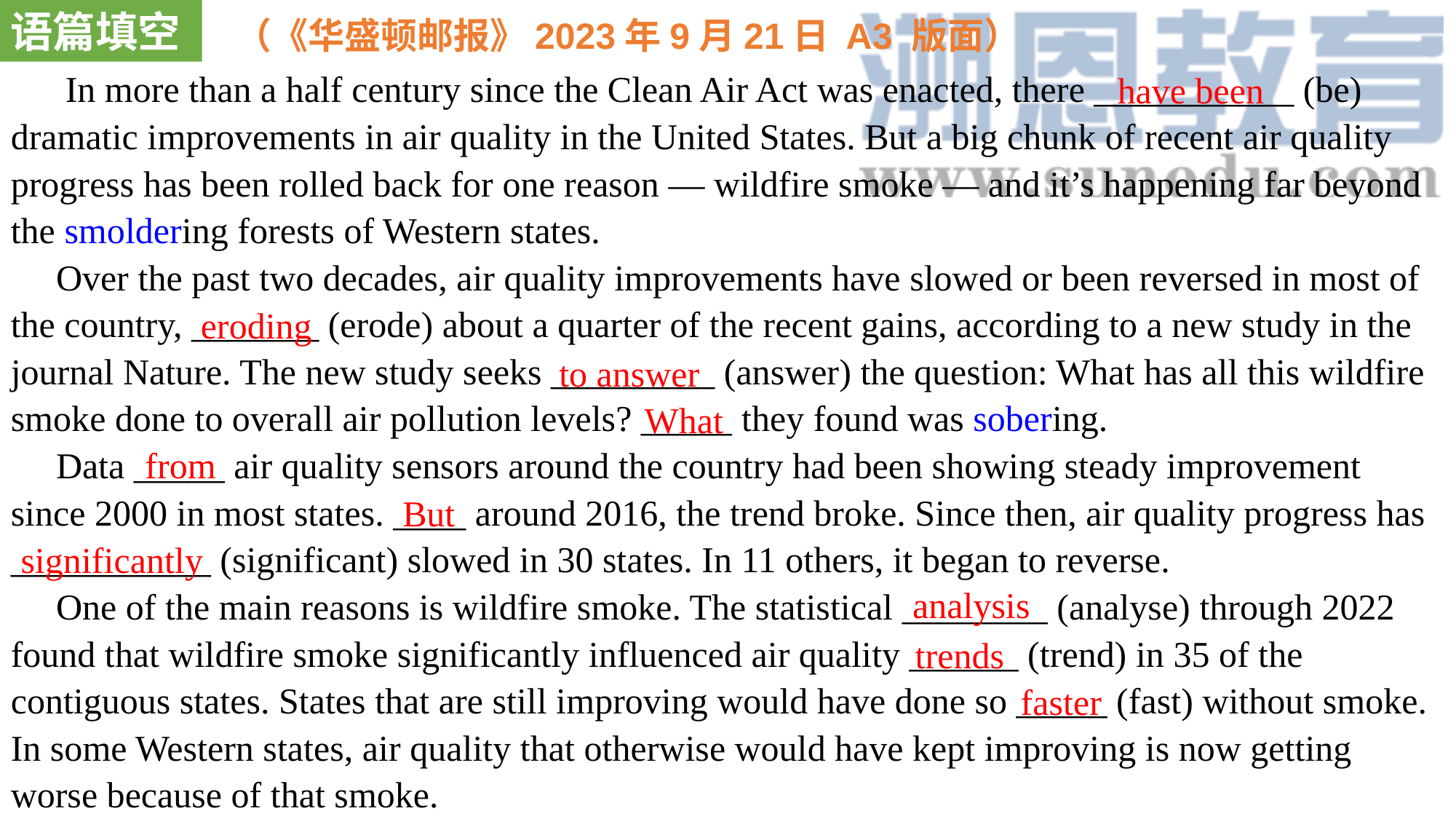

语篇填空
（《华盛顿邮报》2023年9月21日 A3 版面）
      In more than a half century since the Clean Air Act was enacted, there ___________ (be) dramatic improvements in air quality in the United States. But a big chunk of recent air quality progress has been rolled back for one reason — wildfire smoke — and it’s happening far beyond the smoldering forests of Western states.
     Over the past two decades, air quality improvements have slowed or been reversed in most of the country, _______ (erode) about a quarter of the recent gains, according to a new study in the journal Nature. The new study seeks _________ (answer) the question: What has all this wildfire smoke done to overall air pollution levels? _____ they found was sobering.
     Data _____ air quality sensors around the country had been showing steady improvement since 2000 in most states. ____ around 2016, the trend broke. Since then, air quality progress has ___________ (significant) slowed in 30 states. In 11 others, it began to reverse.
     One of the main reasons is wildfire smoke. The statistical ________ (analyse) through 2022 found that wildfire smoke significantly influenced air quality ______ (trend) in 35 of the contiguous states. States that are still improving would have done so _____ (fast) without smoke. In some Western states, air quality that otherwise would have kept improving is now getting worse because of that smoke.
have been
eroding
to answer
What
from
But
significantly
analysis
trends
faster